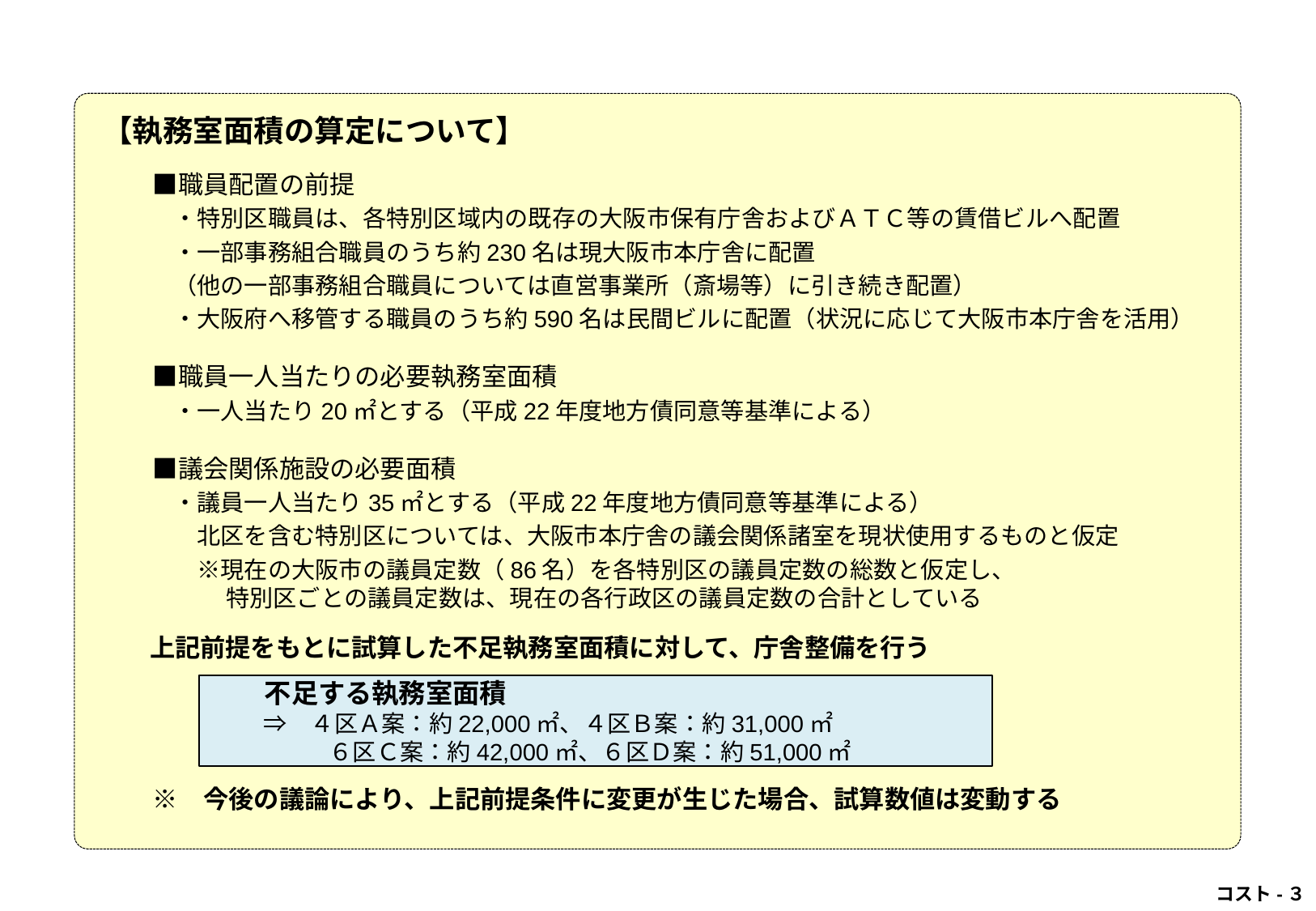

【執務室面積の算定について】
　　■職員配置の前提
　　　・特別区職員は、各特別区域内の既存の大阪市保有庁舎およびＡＴＣ等の賃借ビルへ配置
　　　・一部事務組合職員のうち約230名は現大阪市本庁舎に配置
　　　（他の一部事務組合職員については直営事業所（斎場等）に引き続き配置）
　　　・大阪府へ移管する職員のうち約590名は民間ビルに配置（状況に応じて大阪市本庁舎を活用）

　　■職員一人当たりの必要執務室面積
　　　・一人当たり20㎡とする（平成22年度地方債同意等基準による）

　　■議会関係施設の必要面積
　　　・議員一人当たり35㎡とする（平成22年度地方債同意等基準による）
　　　　北区を含む特別区については、大阪市本庁舎の議会関係諸室を現状使用するものと仮定
　　　　※現在の大阪市の議員定数（86名）を各特別区の議員定数の総数と仮定し、
　　　　　 特別区ごとの議員定数は、現在の各行政区の議員定数の合計としている
　　上記前提をもとに試算した不足執務室面積に対して、庁舎整備を行う

　　※　今後の議論により、上記前提条件に変更が生じた場合、試算数値は変動する
　　不足する執務室面積
　　 ⇒　４区Ａ案：約22,000㎡、４区Ｂ案：約31,000㎡
　　　　　６区Ｃ案：約42,000㎡、６区Ｄ案：約51,000㎡
コスト-３